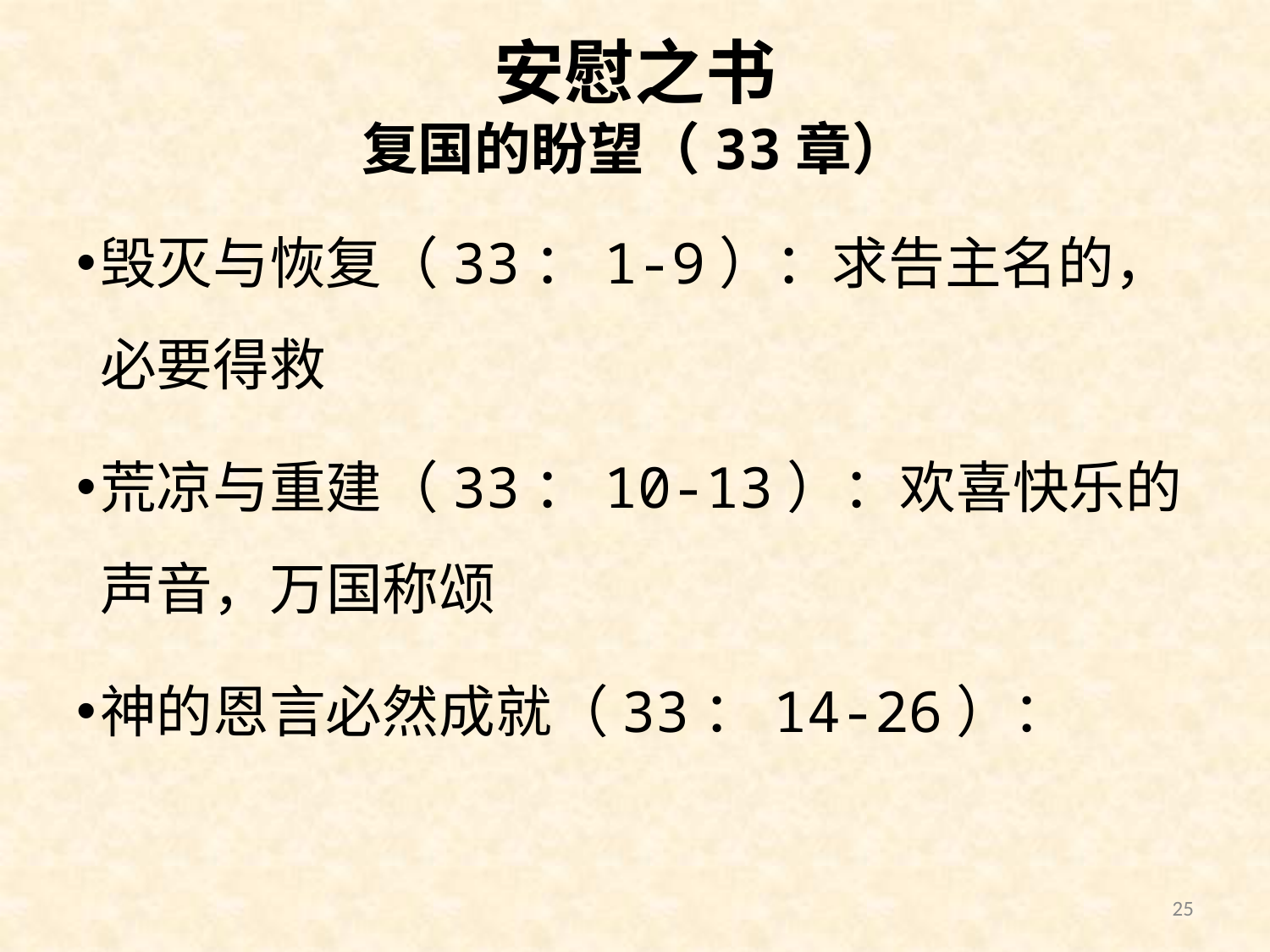

# 安慰之书 复国的盼望（33章）
毁灭与恢复（33：1-9）：求告主名的，必要得救
荒凉与重建（33：10-13）：欢喜快乐的声音，万国称颂
神的恩言必然成就（33：14-26）：
25